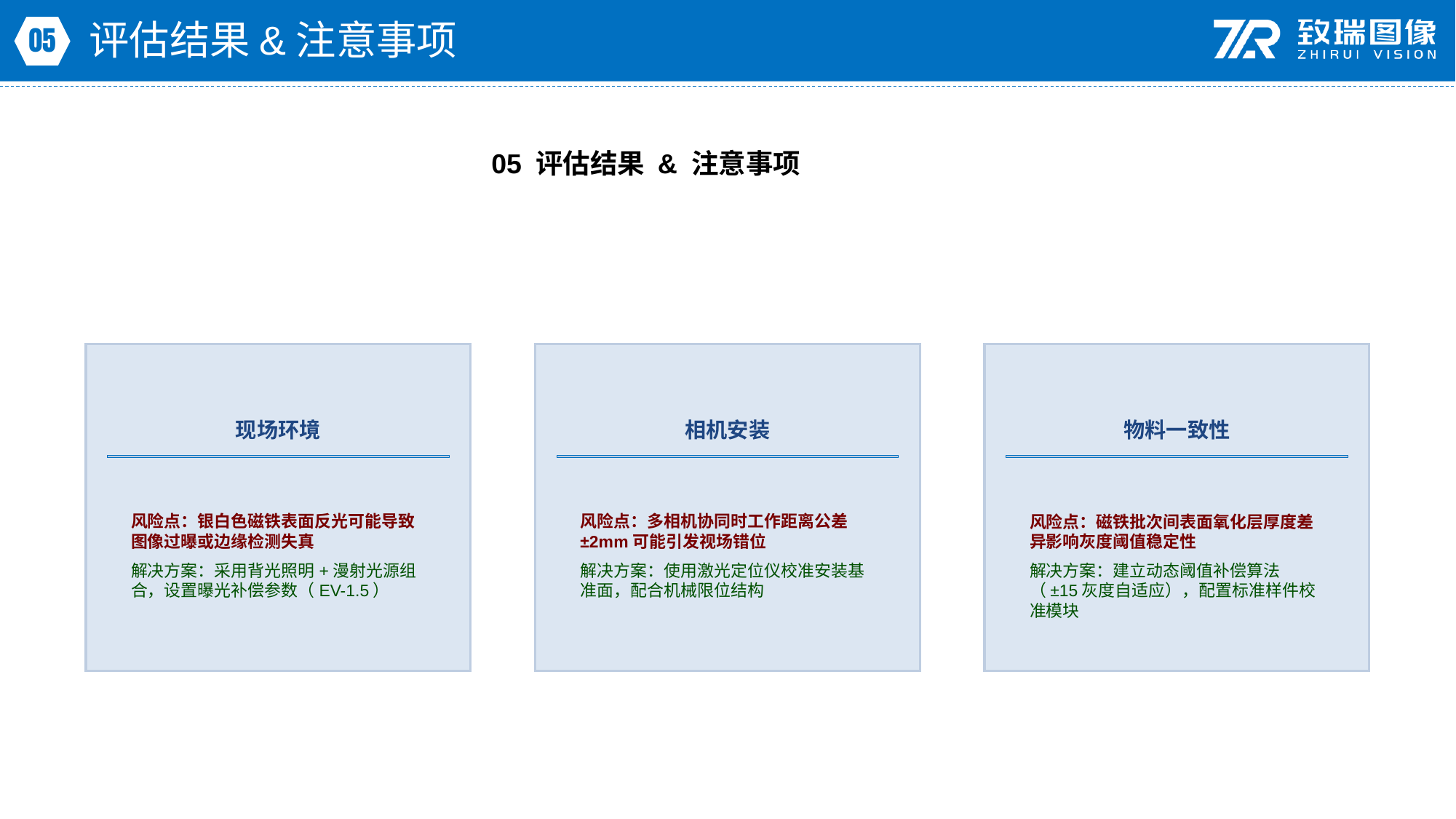

评估结果&注意事项
05

05 评估结果 & 注意事项

现场环境

相机安装

物料一致性

风险点：银白色磁铁表面反光可能导致图像过曝或边缘检测失真
解决方案：采用背光照明+漫射光源组合，设置曝光补偿参数（EV-1.5）

风险点：多相机协同时工作距离公差±2mm可能引发视场错位
解决方案：使用激光定位仪校准安装基准面，配合机械限位结构

风险点：磁铁批次间表面氧化层厚度差异影响灰度阈值稳定性
解决方案：建立动态阈值补偿算法（±15灰度自适应），配置标准样件校准模块